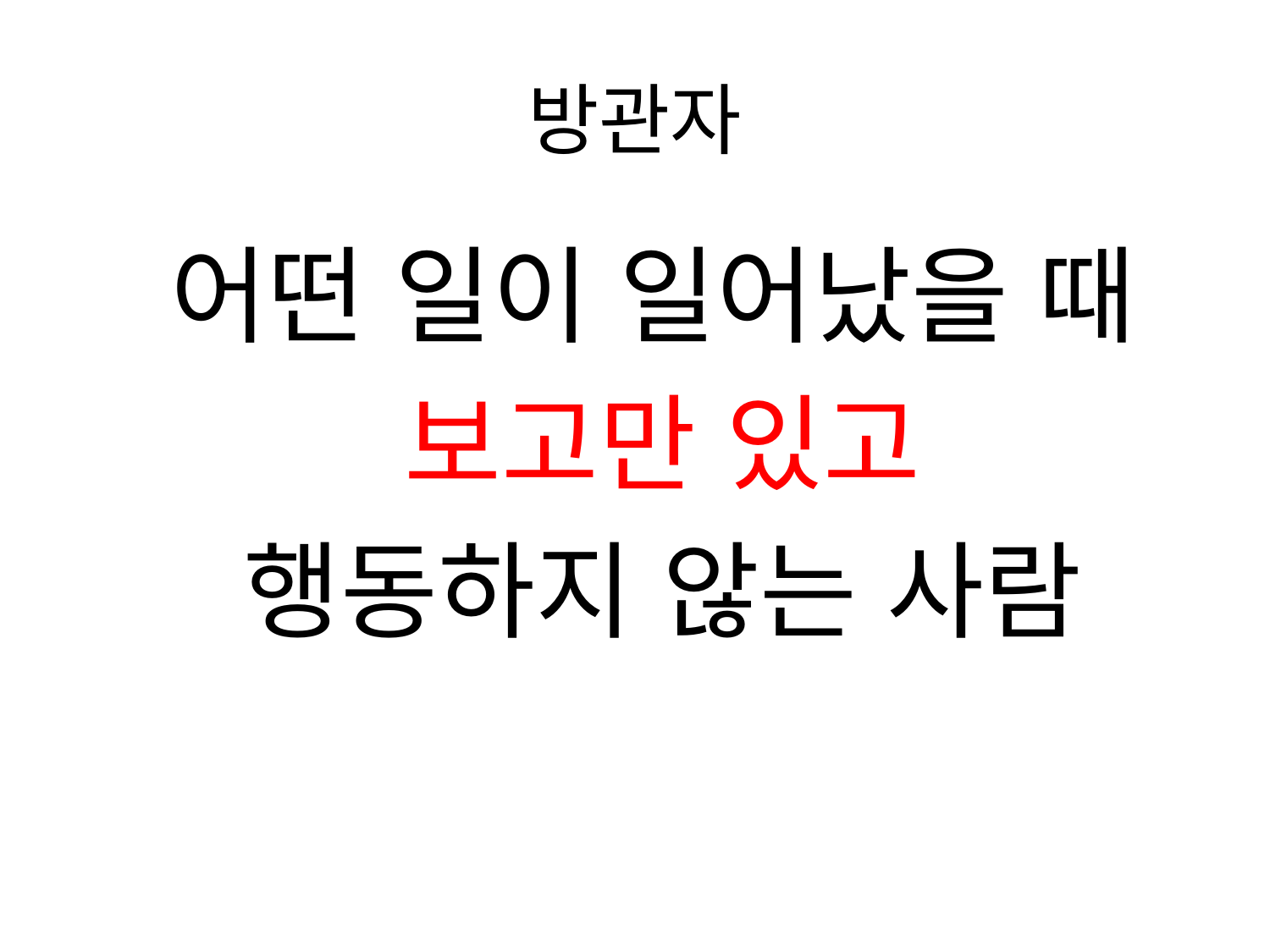

# 방관자
 어떤 일이 일어났을 때
 보고만 있고
 행동하지 않는 사람